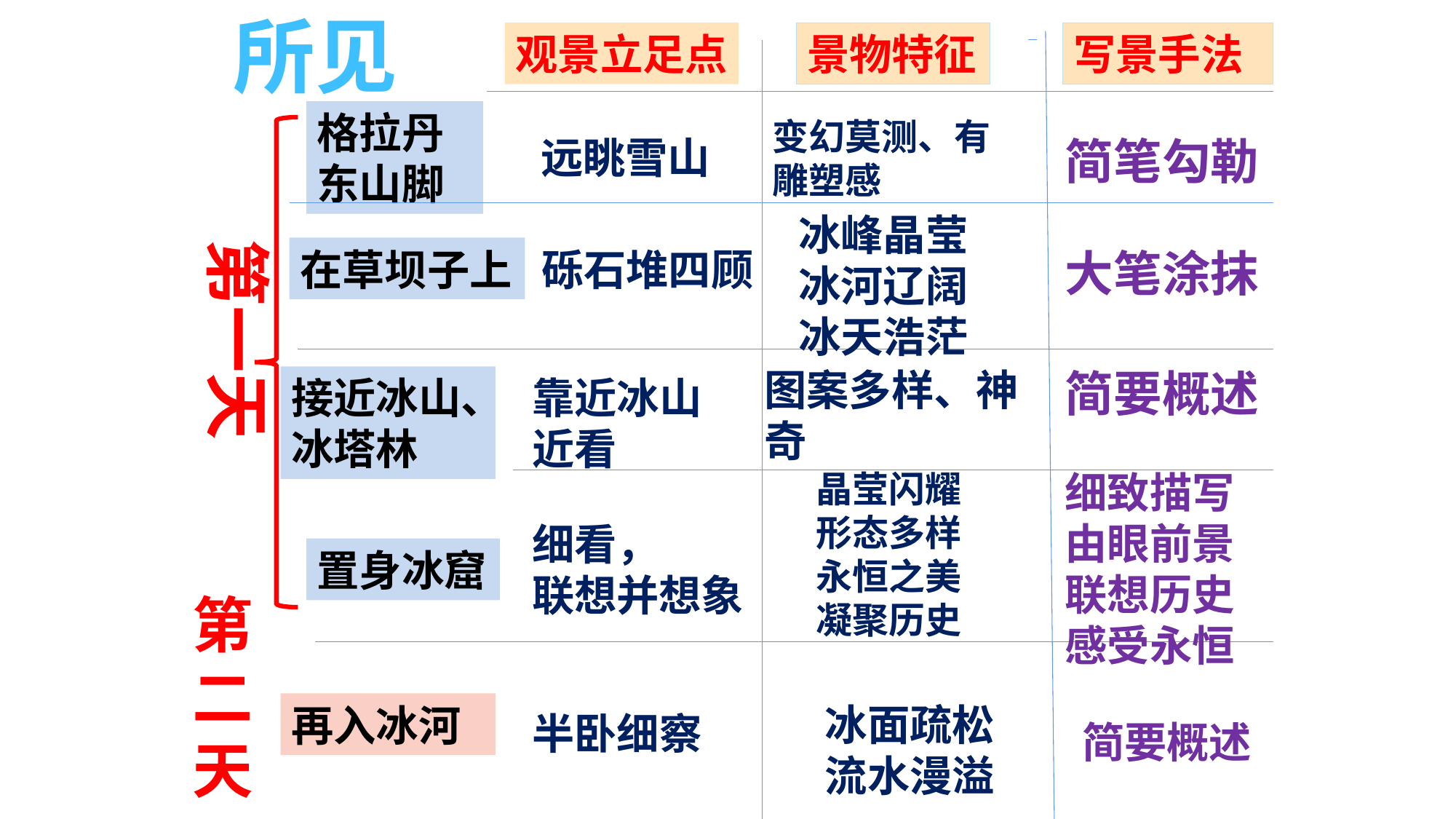

所见
观景立足点
景物特征
写景手法
格拉丹东山脚
变幻莫测、有雕塑感

远眺雪山
简笔勾勒
冰峰晶莹
冰河辽阔
冰天浩茫
第一天
在草坝子上
砾石堆四顾
大笔涂抹
图案多样、神奇
简要概述
接近冰山、
冰塔林
靠近冰山近看
晶莹闪耀
形态多样
永恒之美
凝聚历史
细致描写
由眼前景
联想历史
感受永恒
细看，
联想并想象
置身冰窟
第二天
再入冰河
冰面疏松
流水漫溢
半卧细察
简要概述